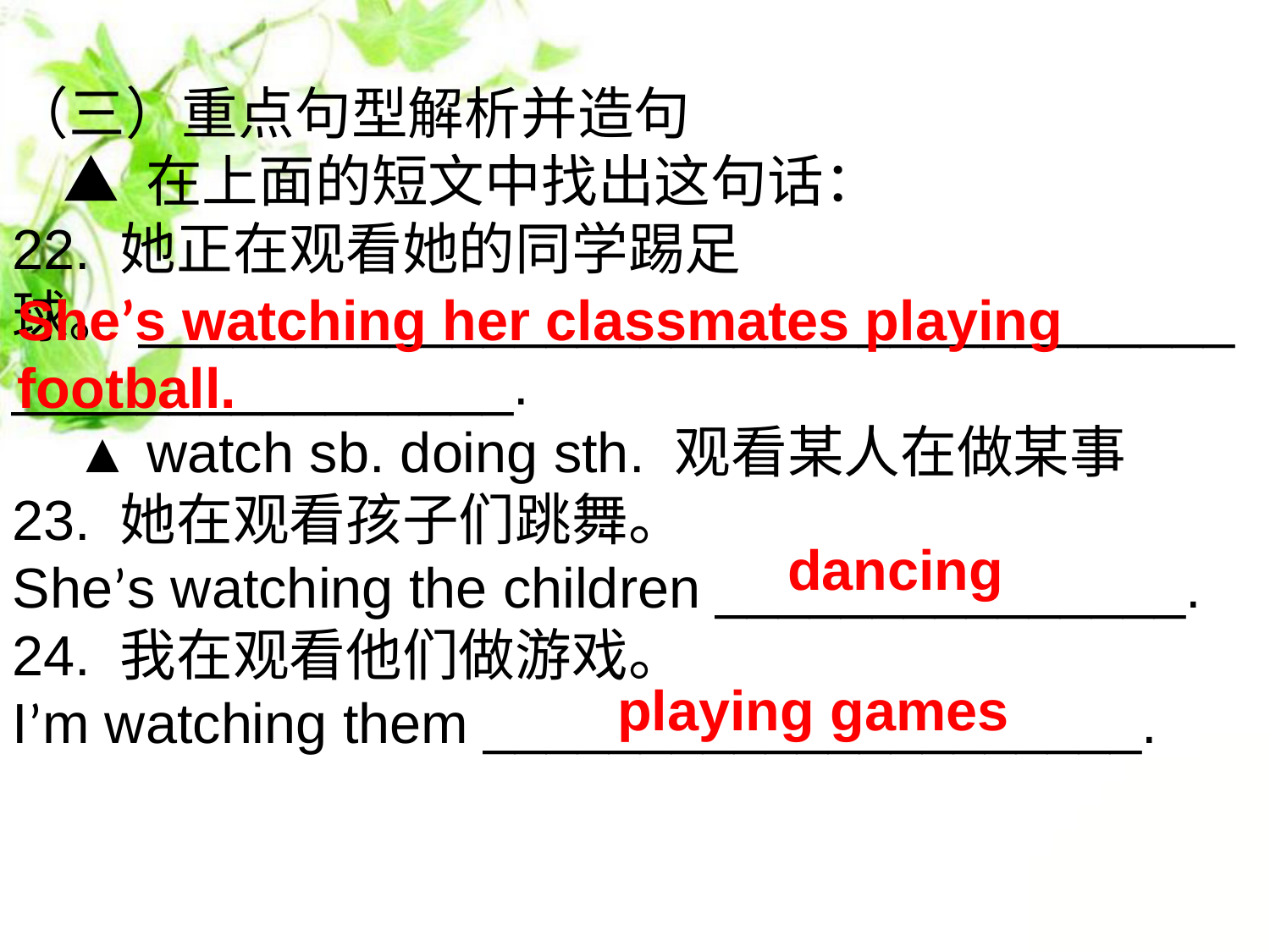

（三）重点句型解析并造句
    ▲ 在上面的短文中找出这句话：
22. 她正在观看她的同学踢足球。___________________________________________________.
    ▲ watch sb. doing sth. 观看某人在做某事
23. 她在观看孩子们跳舞。
She’s watching the children _______________.
24. 我在观看他们做游戏。
I’m watching them _____________________.
She’s watching her classmates playing football.
dancing
playing games